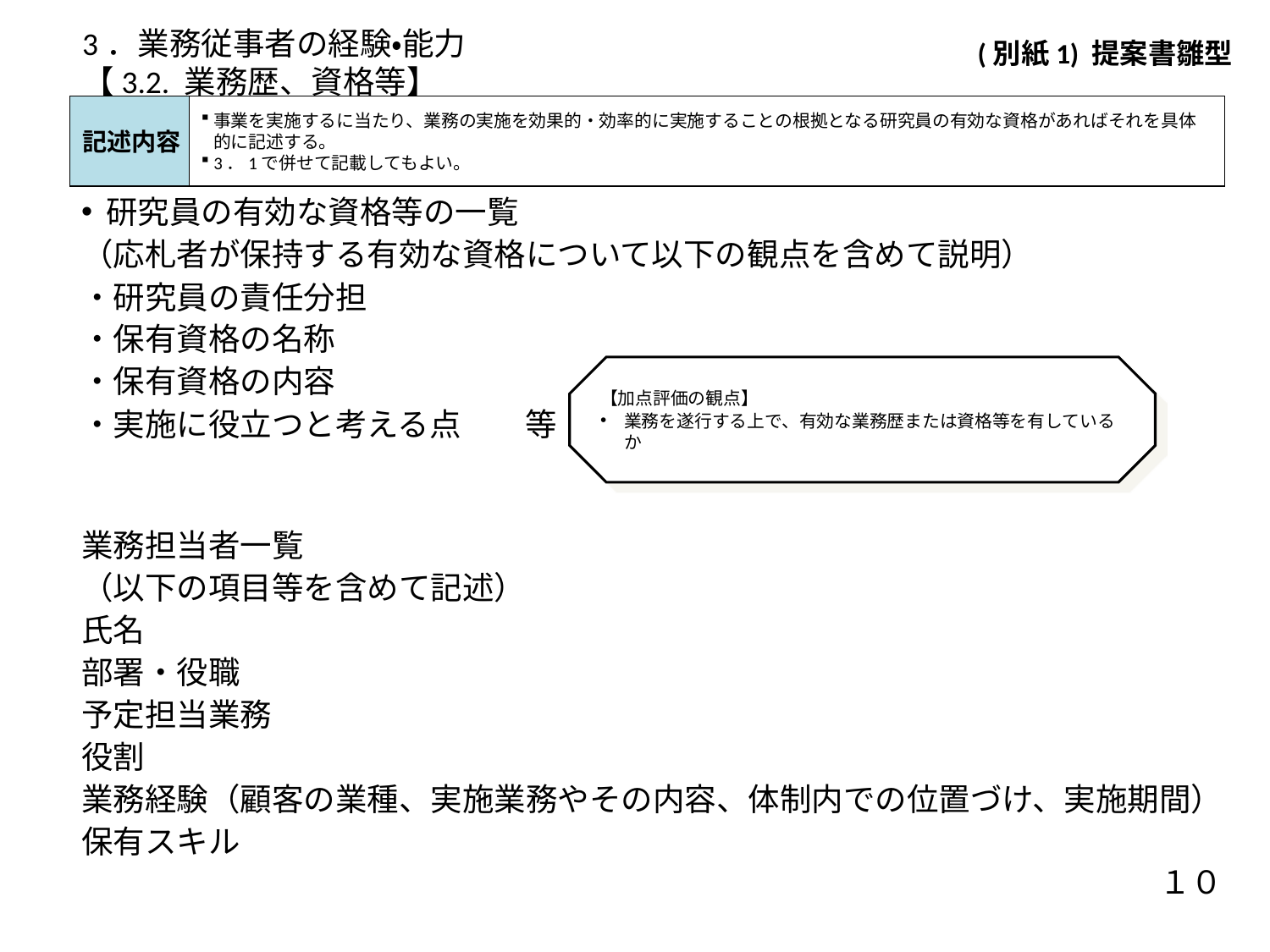

3．業務従事者の経験・能力
【3.2. 業務歴、資格等】
(別紙1) 提案書雛型
記述内容
事業を実施するに当たり、業務の実施を効果的・効率的に実施することの根拠となる研究員の有効な資格があればそれを具体的に記述する。
3．1で併せて記載してもよい。
研究員の有効な資格等の一覧
（応札者が保持する有効な資格について以下の観点を含めて説明）
・研究員の責任分担
・保有資格の名称
・保有資格の内容
・実施に役立つと考える点　　等

業務担当者一覧
（以下の項目等を含めて記述）
氏名
部署・役職
予定担当業務
役割
業務経験（顧客の業種、実施業務やその内容、体制内での位置づけ、実施期間）
保有スキル
【加点評価の観点】
業務を遂行する上で、有効な業務歴または資格等を有しているか
１０